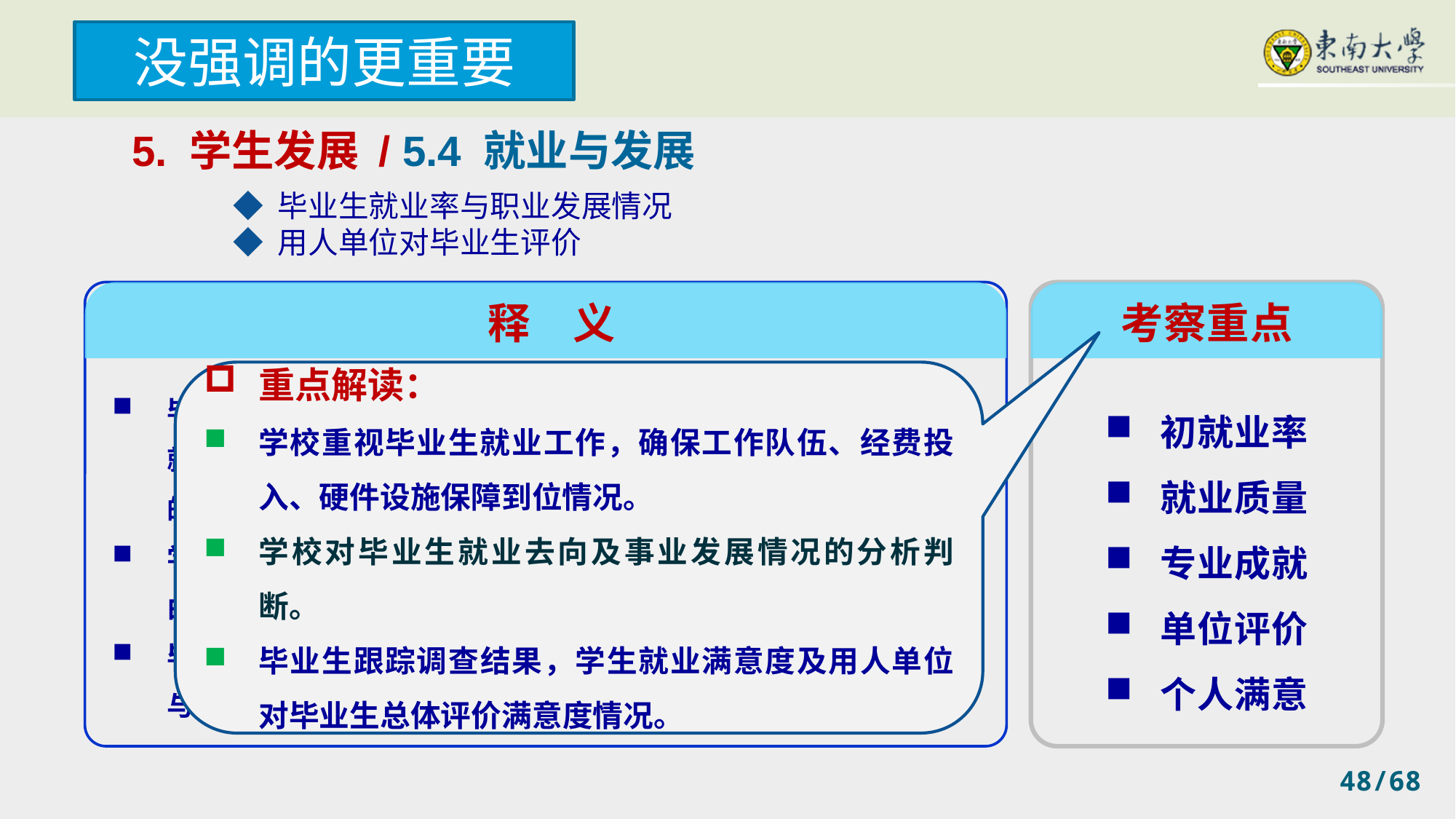

没强调的更重要
5. 学生发展 / 5.4 就业与发展
◆ 毕业生就业率与职业发展情况
◆ 用人单位对毕业生评价

释    义
考察重点

重点解读：
学校重视毕业生就业工作，确保工作队伍、经费投入、硬件设施保障到位情况。
学校对毕业生就业去向及事业发展情况的分析判断。
毕业生跟踪调查结果，学生就业满意度及用人单位对毕业生总体评价满意度情况。
毕业生的就业与职业发展情况是学校人才培养质量的窗口。毕业生就业率与就业质量，反映了学校人才培养被社会的认可度。毕业生的职业发展情况，是对学校人才培养工作的总体反映。
学校人才培养目标确定的合理性、人才培养目标的达成度等，最终由毕业生的职业发展来检验。
毕业生的职业发展主要指学生毕业一段时间（例如五年后）在社会与专业领域的发展情况。
初就业率
就业质量
专业成就
单位评价
个人满意